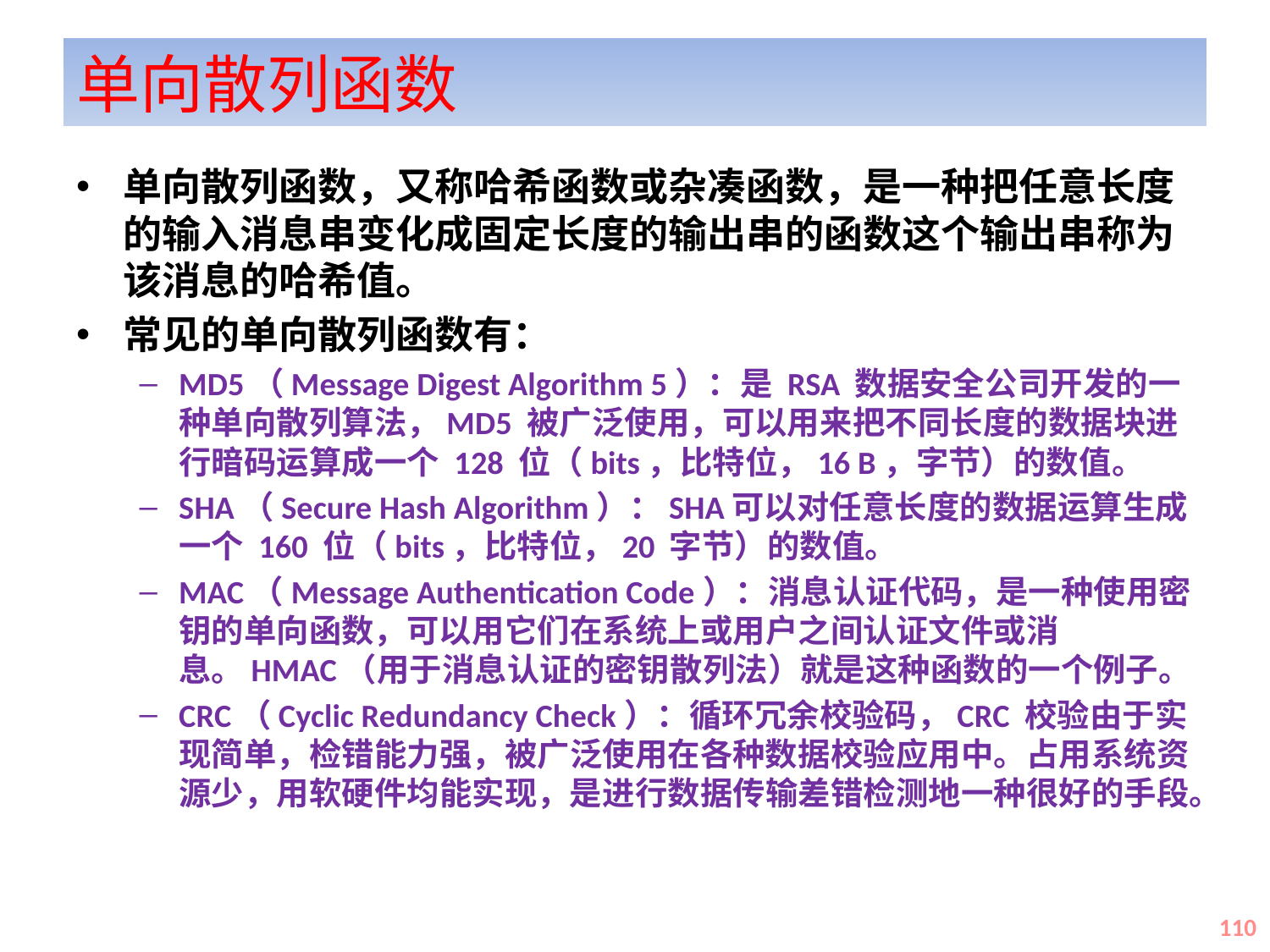

# 单向散列函数
单向散列函数，又称哈希函数或杂凑函数，是一种把任意长度的输入消息串变化成固定长度的输出串的函数这个输出串称为该消息的哈希值。
常见的单向散列函数有：
MD5（Message Digest Algorithm 5）：是 RSA 数据安全公司开发的一种单向散列算法，MD5 被广泛使用，可以用来把不同长度的数据块进行暗码运算成一个 128 位（bits，比特位，16 B，字节）的数值。
SHA（Secure Hash Algorithm）：SHA可以对任意长度的数据运算生成一个 160 位（bits，比特位，20 字节）的数值。
MAC（Message Authentication Code）：消息认证代码，是一种使用密钥的单向函数，可以用它们在系统上或用户之间认证文件或消息。HMAC（用于消息认证的密钥散列法）就是这种函数的一个例子。
CRC（Cyclic Redundancy Check）：循环冗余校验码，CRC 校验由于实现简单，检错能力强，被广泛使用在各种数据校验应用中。占用系统资源少，用软硬件均能实现，是进行数据传输差错检测地一种很好的手段。

110